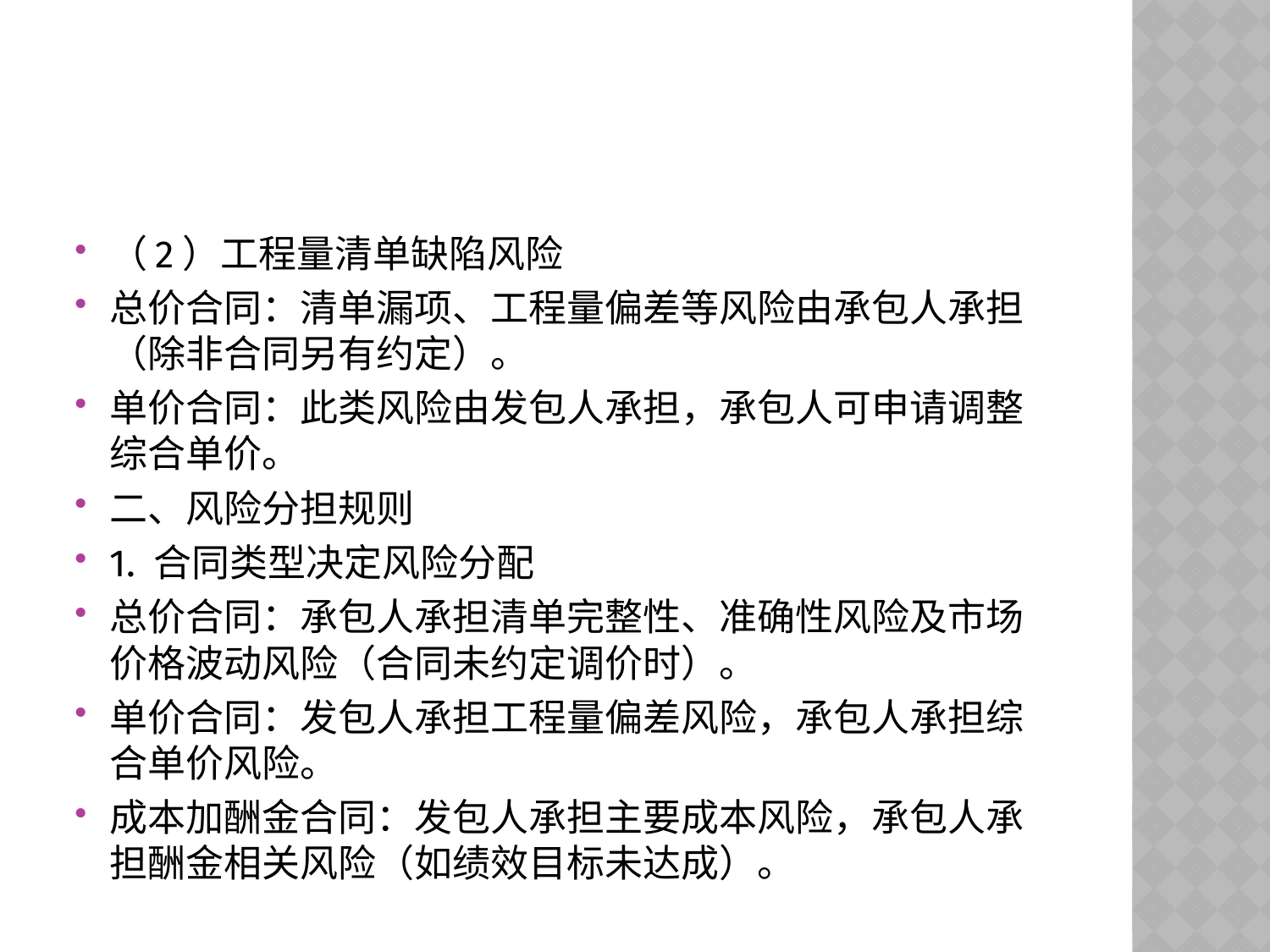

#
（2）工程量清单缺陷风险
总价合同：清单漏项、工程量偏差等风险由承包人承担（除非合同另有约定）。
单价合同：此类风险由发包人承担，承包人可申请调整综合单价。
二、风险分担规则
1. 合同类型决定风险分配
总价合同：承包人承担清单完整性、准确性风险及市场价格波动风险（合同未约定调价时）。
单价合同：发包人承担工程量偏差风险，承包人承担综合单价风险。
成本加酬金合同：发包人承担主要成本风险，承包人承担酬金相关风险（如绩效目标未达成）。